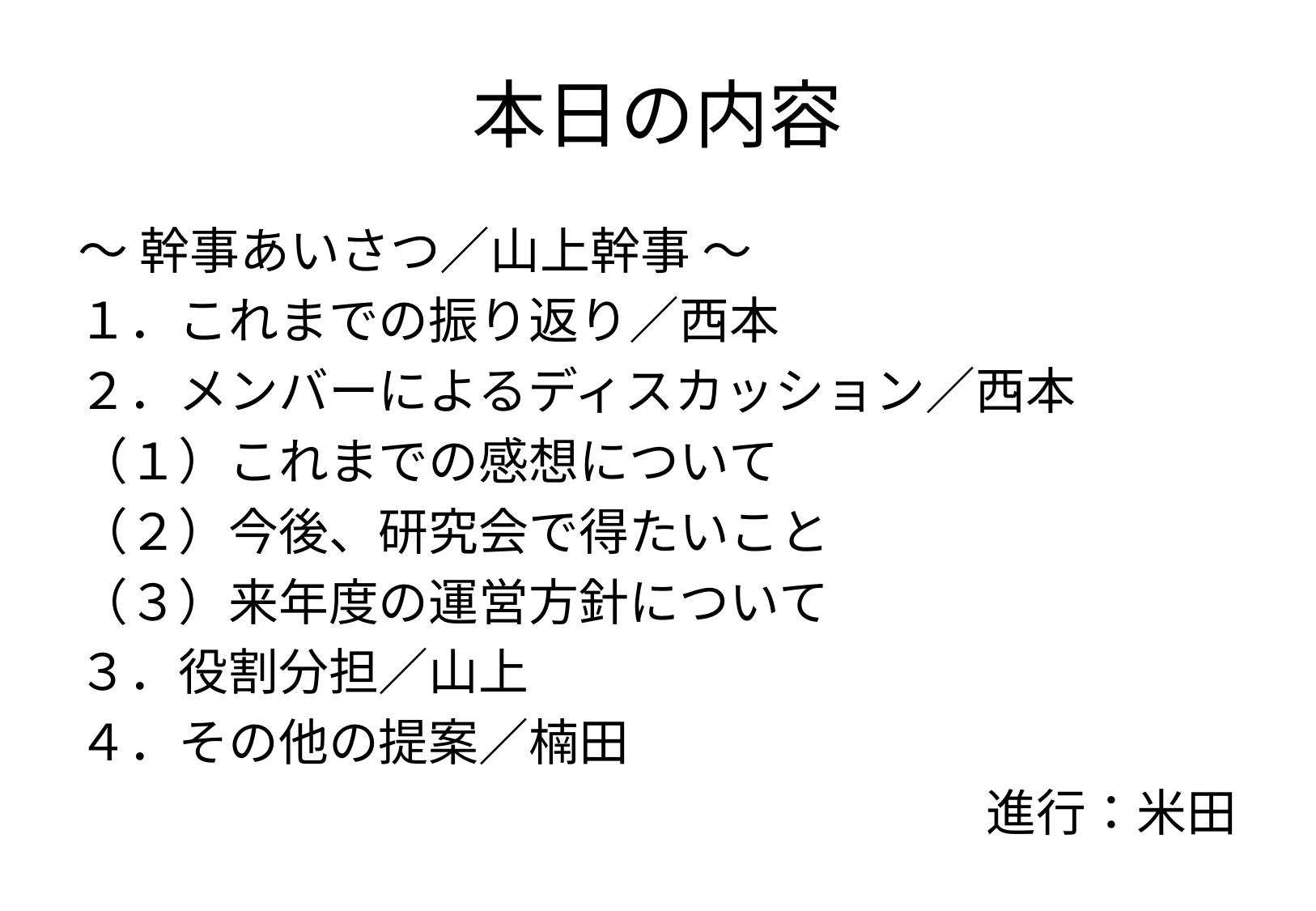

# 本日の内容
～ 幹事あいさつ／山上幹事 ～
１．これまでの振り返り／西本
２．メンバーによるディスカッション／西本
（１）これまでの感想について
（２）今後、研究会で得たいこと
（３）来年度の運営方針について
３．役割分担／山上
４．その他の提案／楠田
進行：米田